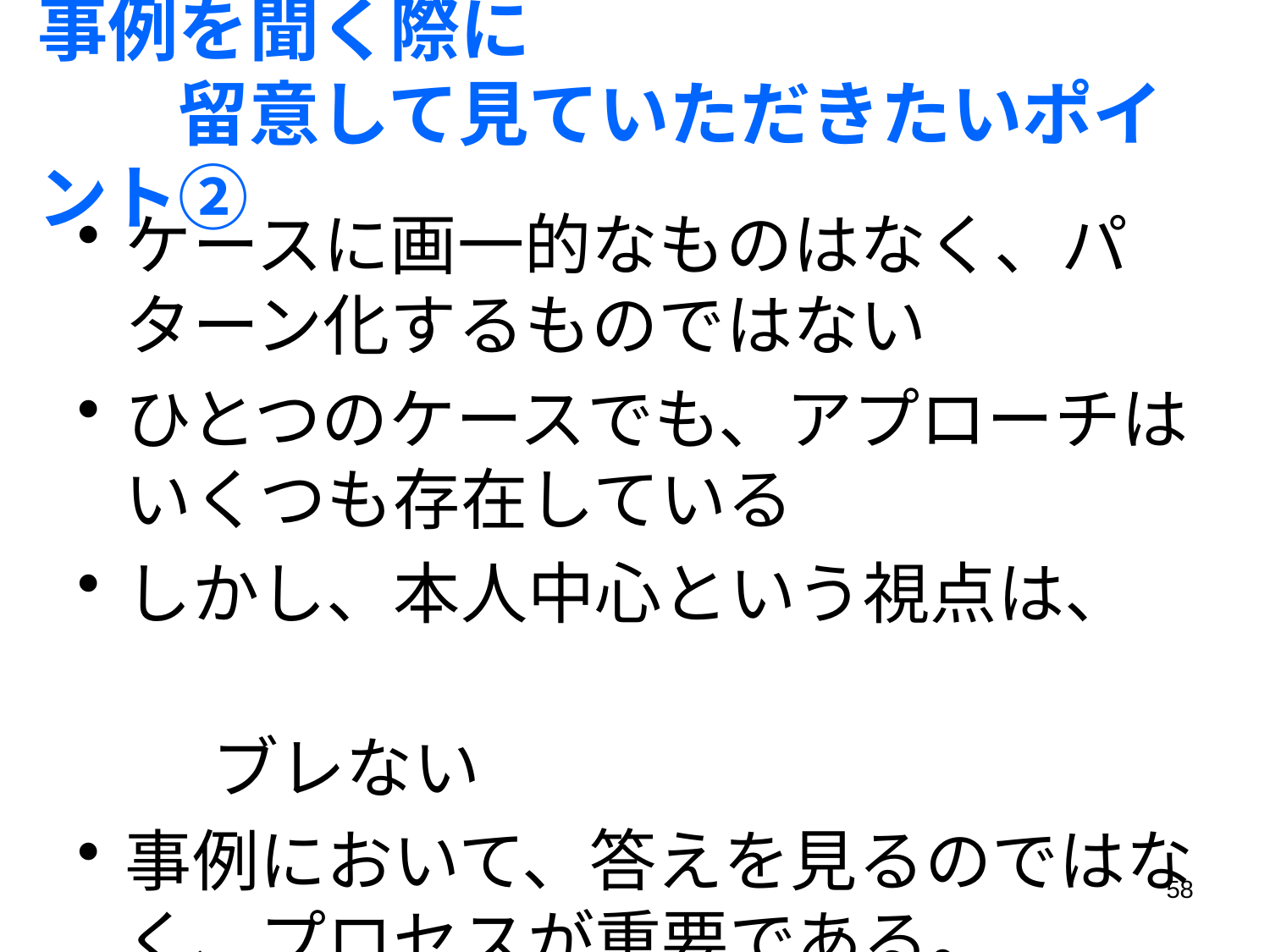

# 事例を聞く際に 　　留意して見ていただきたいポイント②
ケースに画一的なものはなく、パターン化するものではない
ひとつのケースでも、アプローチはいくつも存在している
しかし、本人中心という視点は、
　　　　　　　　　　　　　　　　　　　ブレない
事例において、答えを見るのではなく、プロセスが重要である。
58